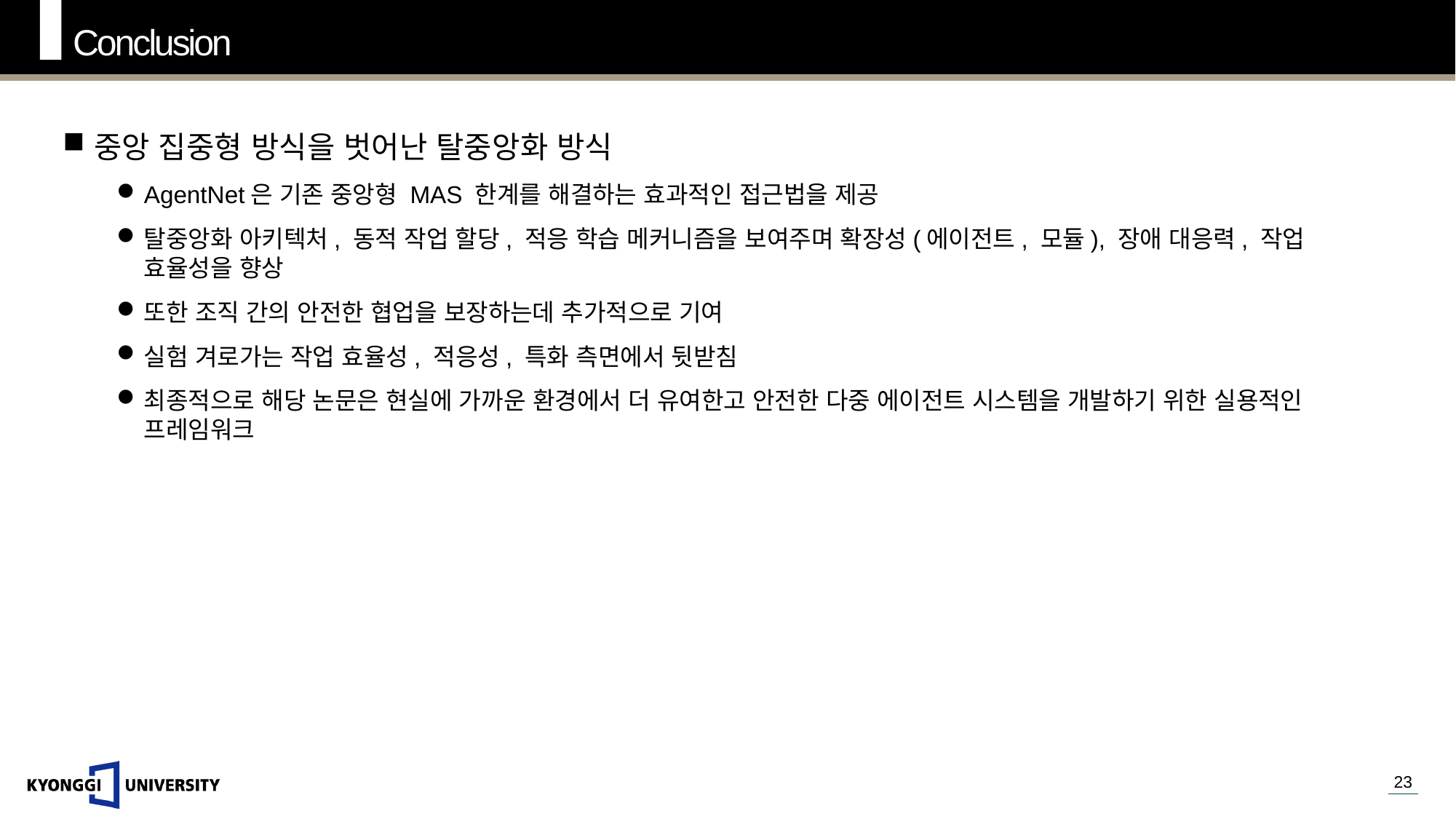

Conclusion
중앙 집중형 방식을 벗어난 탈중앙화 방식
AgentNet은 기존 중앙형 MAS 한계를 해결하는 효과적인 접근법을 제공
탈중앙화 아키텍처, 동적 작업 할당, 적응 학습 메커니즘을 보여주며 확장성(에이전트, 모듈), 장애 대응력, 작업 효율성을 향상
또한 조직 간의 안전한 협업을 보장하는데 추가적으로 기여
실험 겨로가는 작업 효율성, 적응성, 특화 측면에서 뒷받침
최종적으로 해당 논문은 현실에 가까운 환경에서 더 유여한고 안전한 다중 에이전트 시스템을 개발하기 위한 실용적인 프레임워크